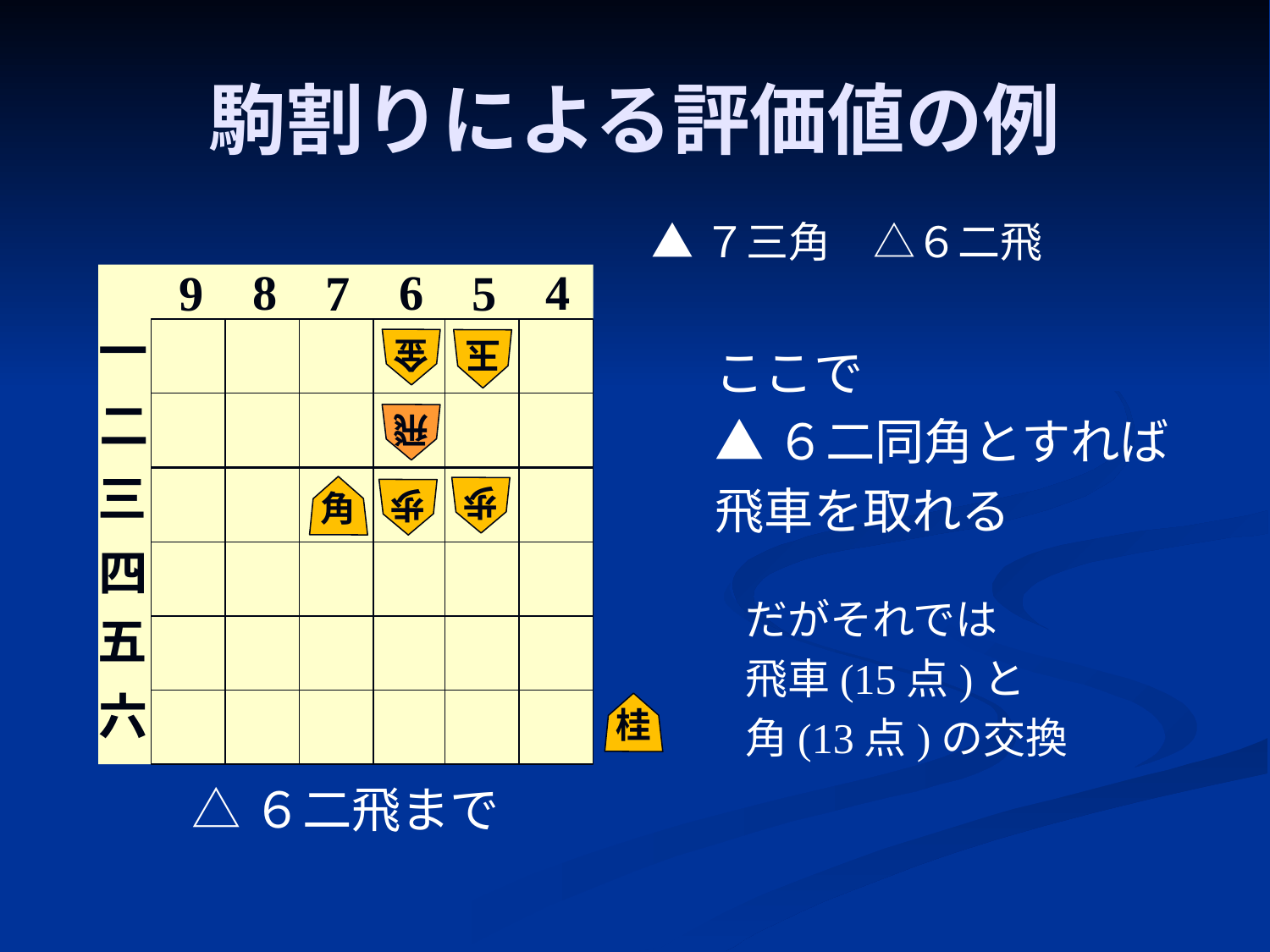

# 駒割りによる評価値の例
▲７三角　△６二飛
6
8
4
7
9
5

一

金
玉
ここで
▲６二同角とすれば
飛車を取れる
二

飛
三

角
歩
歩
四

だがそれでは
飛車(15点)と
角(13点)の交換
五

六

桂
△６二飛まで